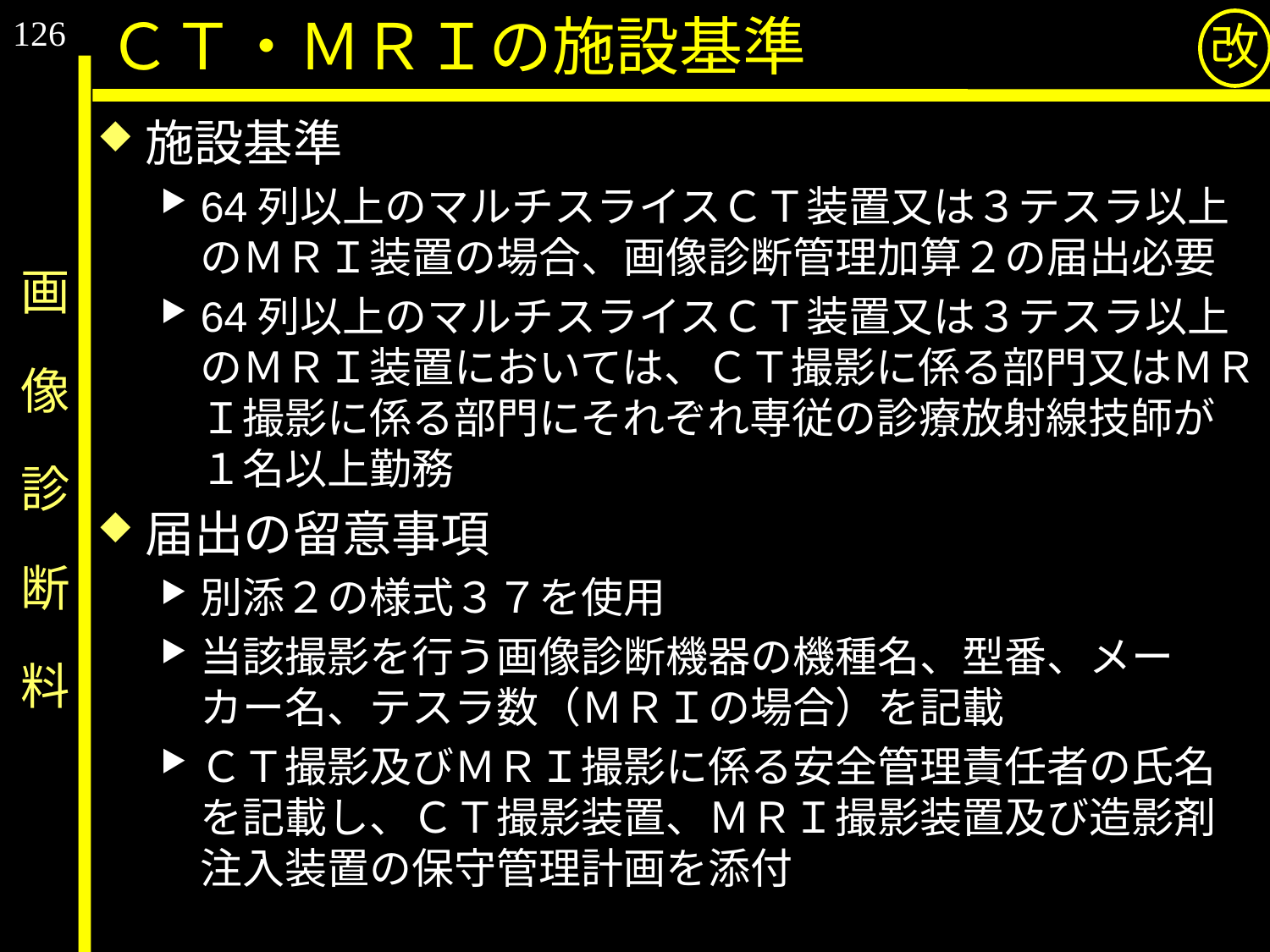

126
ＣＴ・ＭＲＩの施設基準
改

施設基準
64列以上のマルチスライスＣＴ装置又は３テスラ以上のＭＲＩ装置の場合、画像診断管理加算２の届出必要
64列以上のマルチスライスＣＴ装置又は３テスラ以上のＭＲＩ装置においては、ＣＴ撮影に係る部門又はＭＲＩ撮影に係る部門にそれぞれ専従の診療放射線技師が１名以上勤務
届出の留意事項
別添２の様式３７を使用
当該撮影を行う画像診断機器の機種名、型番、メーカー名、テスラ数（ＭＲＩの場合）を記載
ＣＴ撮影及びＭＲＩ撮影に係る安全管理責任者の氏名を記載し、ＣＴ撮影装置、ＭＲＩ撮影装置及び造影剤注入装置の保守管理計画を添付
# 画　像　診　断　料